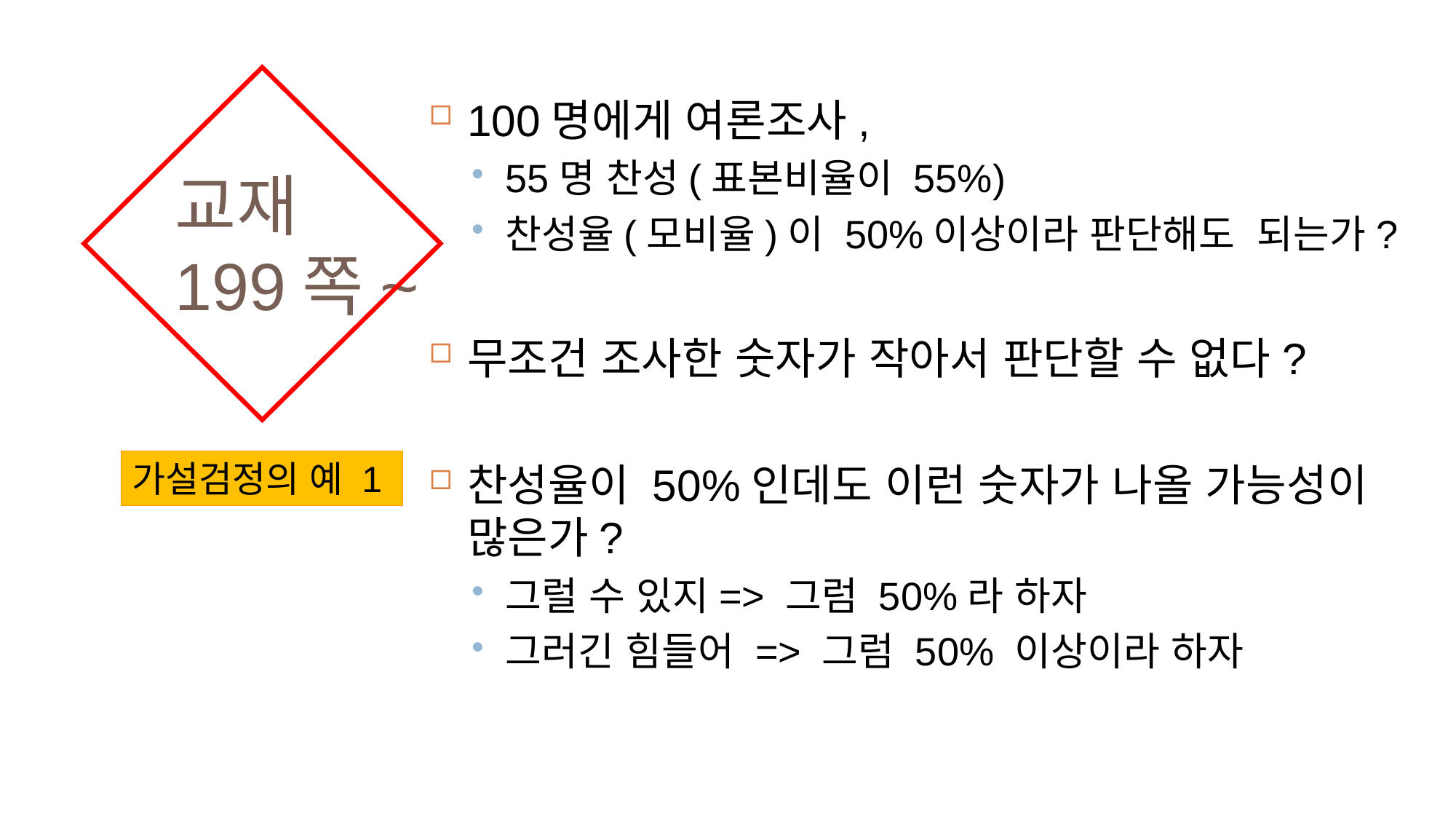

100명에게 여론조사,
55명 찬성(표본비율이 55%)
찬성율(모비율)이 50%이상이라 판단해도  되는가?

무조건 조사한 숫자가 작아서 판단할 수 없다?

찬성율이 50%인데도 이런 숫자가 나올 가능성이 많은가?
그럴 수 있지=> 그럼 50%라 하자
그러긴 힘들어 => 그럼 50% 이상이라 하자
# 교재 199쪽~
가설검정의 예 1